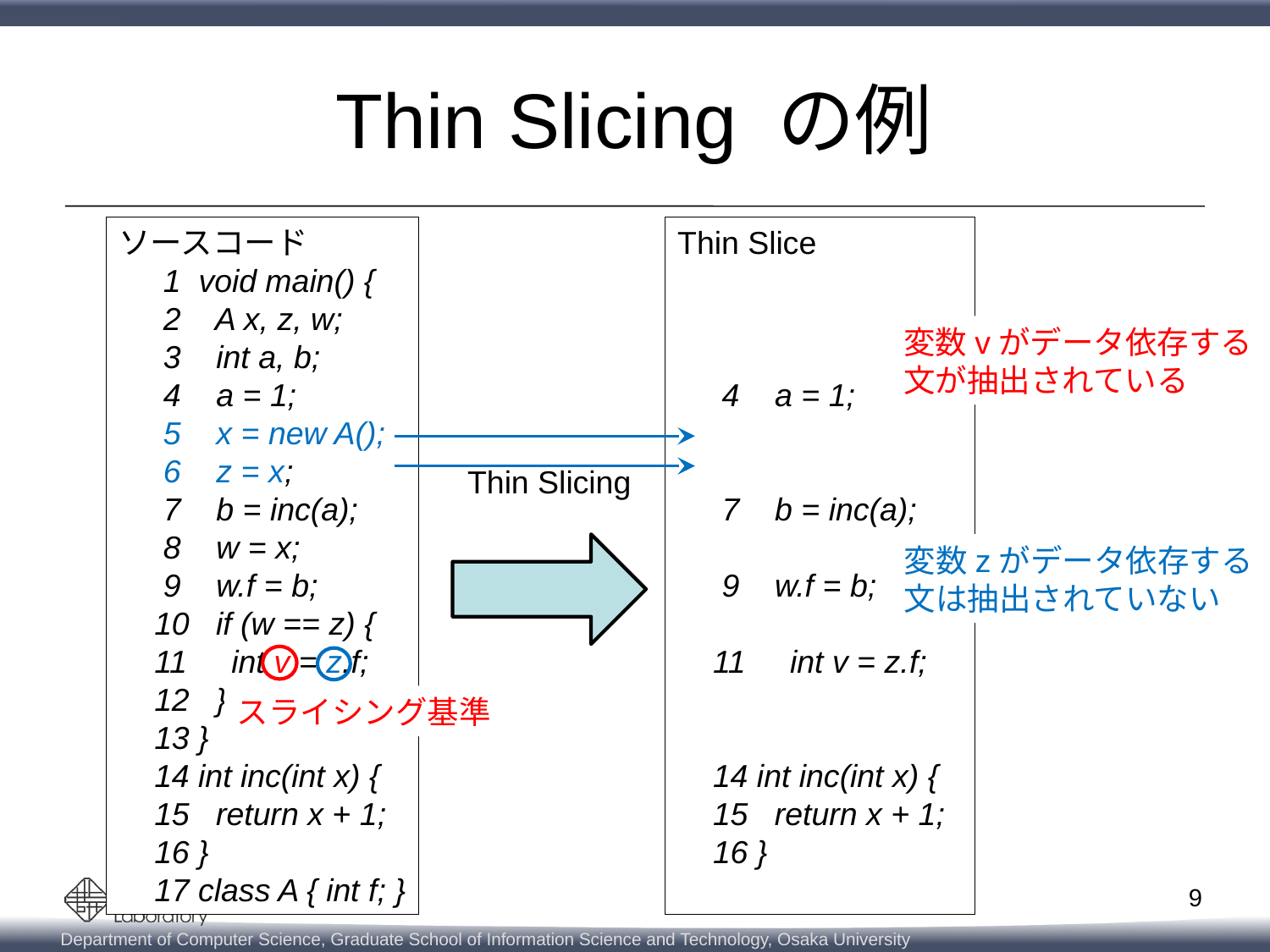

# Thin Slicing の例
ソースコード
     1  void main() {
     2    A x, z, w;
     3    int a, b;
     4    a = 1;
     5    x = new A();
     6    z = x;
     7    b = inc(a);
     8    w = x;
     9    w.f = b;
    10   if (w == z) {
    11     int v = z.f;
    12   }
    13 }
    14 int inc(int x) {
    15   return x + 1;
    16 }
    17 class A { int f; }
ソースコード
     1  void main() {
     2    A x, z, w;
     3    int a, b;
     4    a = 1;
     5    x = new A();
     6    z = x;
     7    b = inc(a);
     8    w = x;
     9    w.f = b;
    10   if (w == z) {
    11     int v = z.f;
    12   }
    13 }
    14 int inc(int x) {
    15   return x + 1;
    16 }
    17 class A { int f; }
ソースコード
     1  void main() {
     2    A x, z, w;
     3    int a, b;
     4    a = 1;
     5    x = new A();
     6    z = x;
     7    b = inc(a);
     8    w = x;
     9    w.f = b;
    10   if (w == z) {
    11     int v = z.f;
    12   }
    13 }
    14 int inc(int x) {
    15   return x + 1;
    16 }
    17 class A { int f; }
Thin Slice

     4    a = 1;

     7    b = inc(a);

     9    w.f = b;

    11     int v = z.f;

    14 int inc(int x) {
    15   return x + 1;
    16 }

変数vがデータ依存する
文が抽出されている
Thin Slicing

変数zがデータ依存する
文は抽出されていない

スライシング基準
9